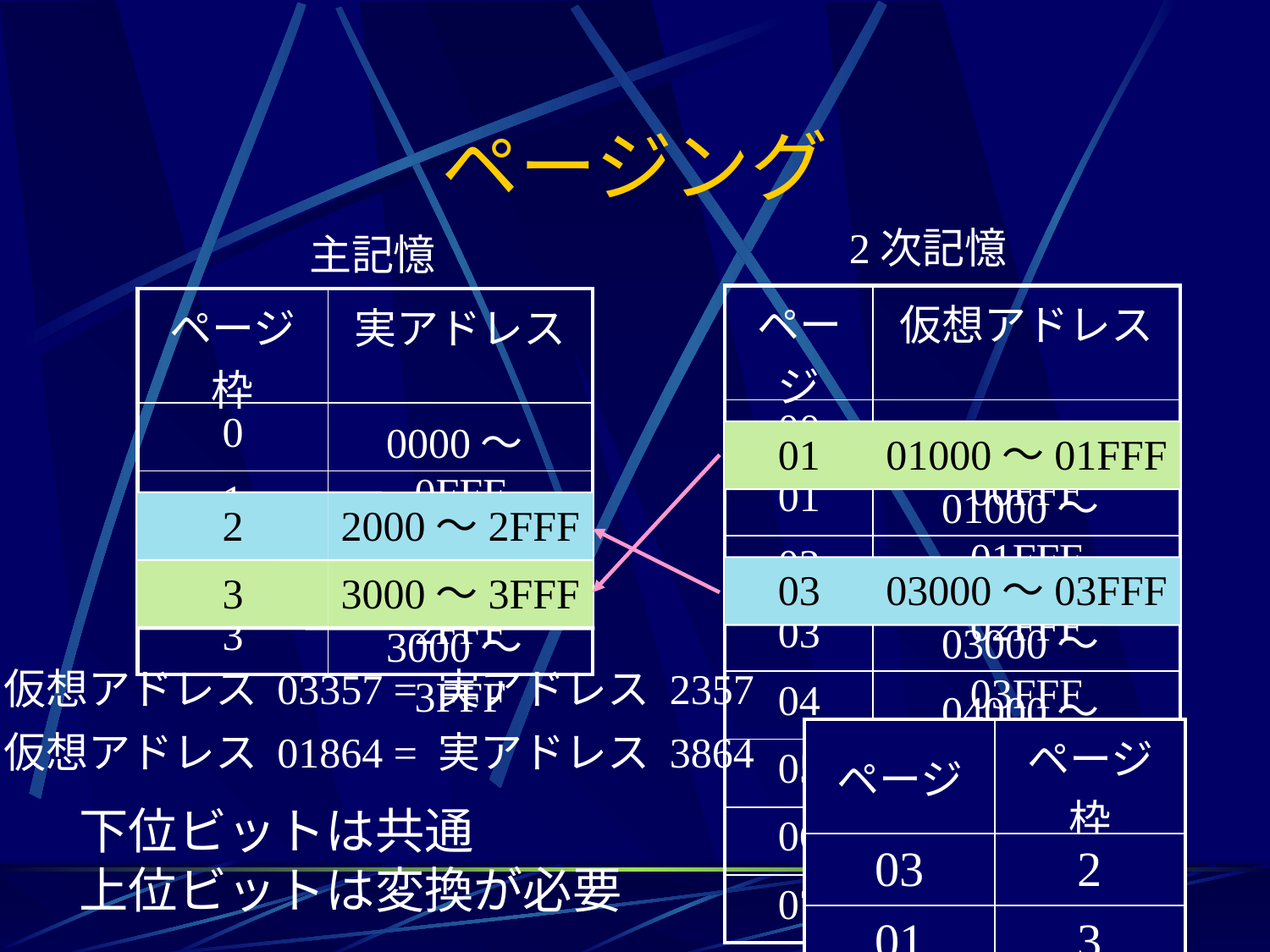

# ページング
2次記憶
主記憶
| ページ | 仮想アドレス |
| --- | --- |
| 00 | 00000～00FFF |
| 01 | 01000～01FFF |
| 02 | 02000～02FFF |
| 03 | 03000～03FFF |
| 04 | 04000～04FFF |
| 05 | 05000～05FFF |
| 06 | 06000～06FFF |
| 07 | 07000～07FFF |
| ページ枠 | 実アドレス |
| --- | --- |
| 0 | 0000～0FFF |
| 1 | 1000～1FFF |
| 2 | 2000～2FFF |
| 3 | 3000～3FFF |
01

01000～01FFF

2

2000～2FFF

03

03000～03FFF

3

3000～3FFF

仮想アドレス 03357 = 実アドレス 2357
仮想アドレス 01864 = 実アドレス 3864
| ページ | ページ枠 |
| --- | --- |
| 03 | 2 |
| 01 | 3 |
下位ビットは共通
上位ビットは変換が必要